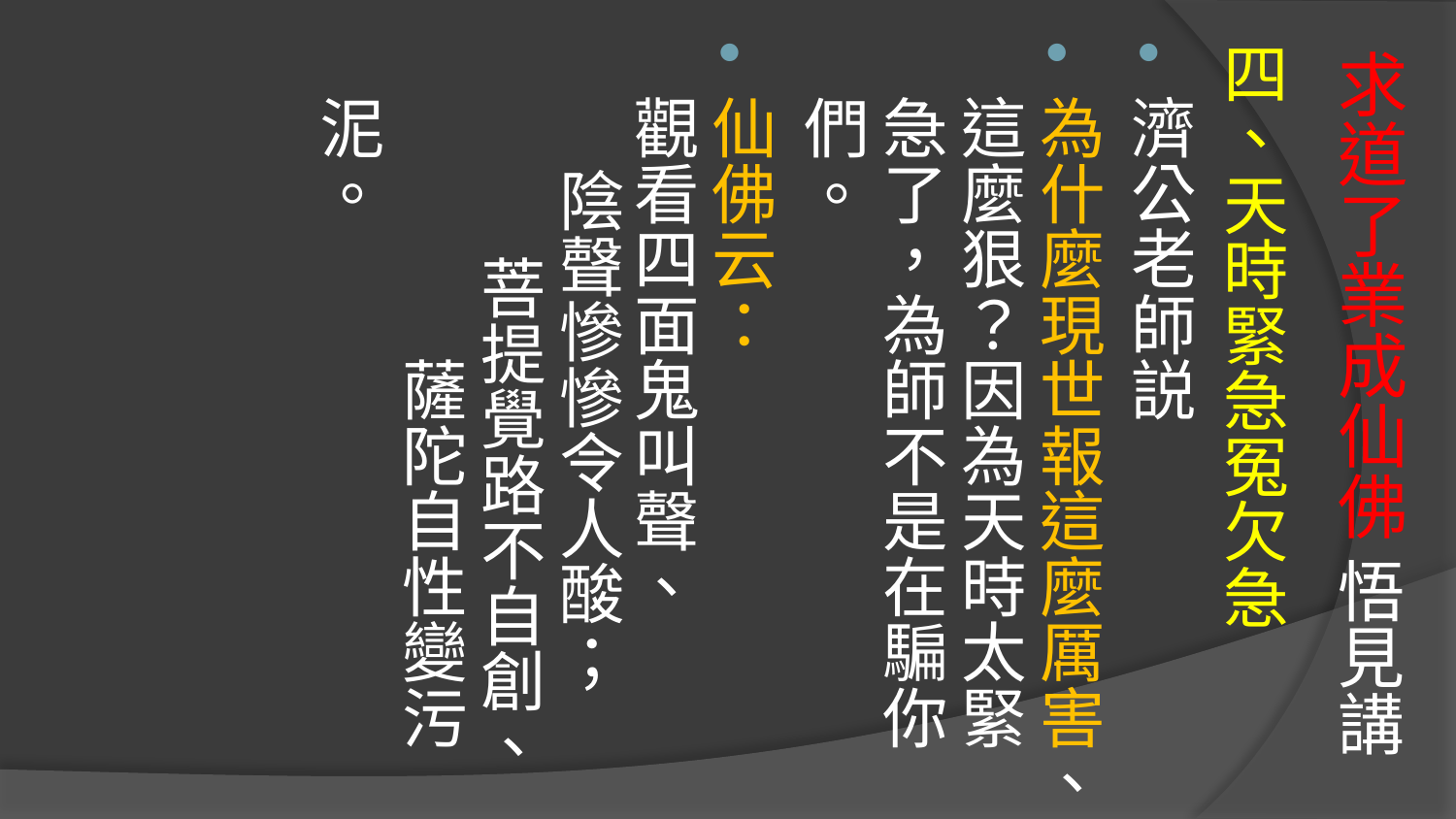

# 求道了業成仙佛 悟見講
四、天時緊急冤欠急
濟公老師説
為什麼現世報這麼厲害、這麼狠？因為天時太緊急了，為師不是在騙你們。
仙佛云：                            觀看四面鬼叫聲、                 陰聲慘慘令人酸；                  菩提覺路不自創、                   薩陀自性變污泥。